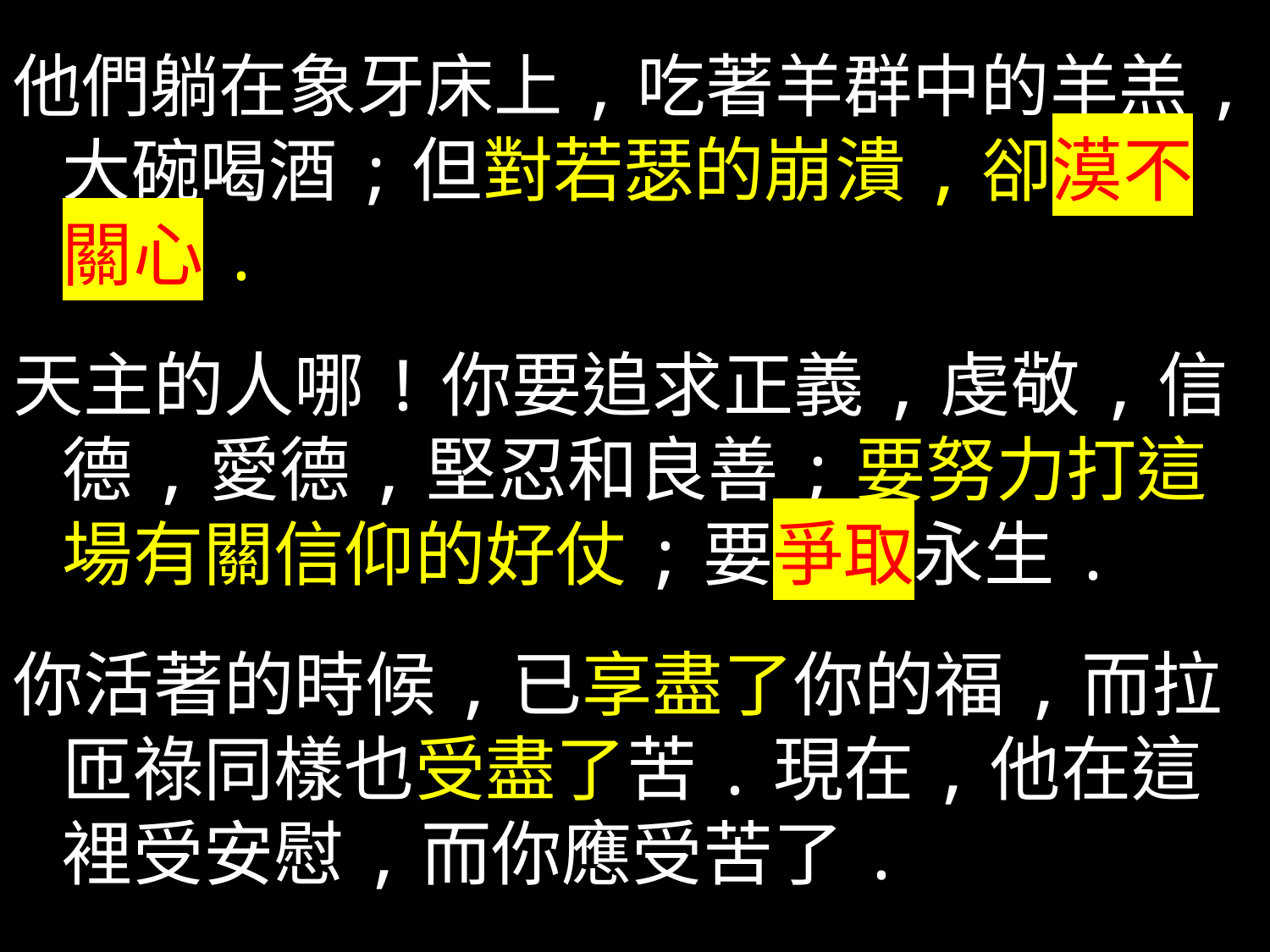

他們躺在象牙床上,吃著羊群中的羊羔,大碗喝酒;但對若瑟的崩潰,卻漠不關心.
天主的人哪!你要追求正義,虔敬,信德,愛德,堅忍和良善;要努力打這場有關信仰的好仗;要爭取永生.
你活著的時候,已享盡了你的福,而拉匝祿同樣也受盡了苦.現在,他在這裡受安慰,而你應受苦了.